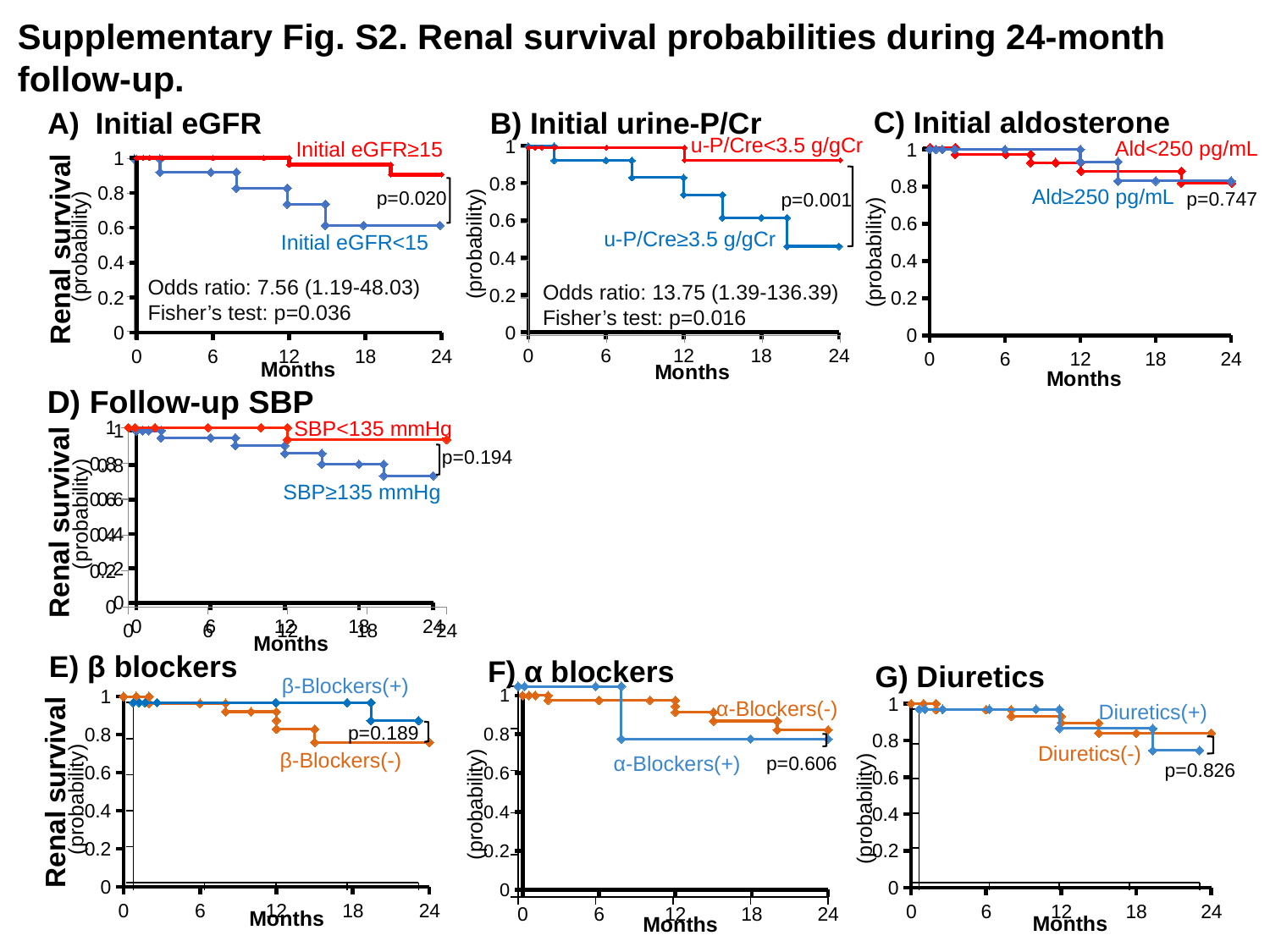

Supplementary Fig. S2. Renal survival probabilities during 24-month follow-up.

### Chart

| Category | 生存率 |
|---|---|

### Chart

| Category | 生存率 |
|---|---|
B) Initial urine-P/Cr
u-P/Cre<3.5 g/gCr

p=0.001
u-P/Cre≥3.5 g/gCr
(probability)
Odds ratio: 13.75 (1.39-136.39) Fisher’s test: p=0.016
C) Initial aldosterone

### Chart

| Category | 生存率 |
|---|---|
Ald<250 pg/mL

### Chart

| Category | 生存率 |
|---|---|
Ald≥250 pg/mL
p=0.747
(probability)
Initial eGFR

### Chart

| Category | 生存率 |
|---|---|

### Chart

| Category | 生存率 |
|---|---|
Initial eGFR≥15
Renal survival
Initial eGFR<15
(probability)
Odds ratio: 7.56 (1.19-48.03) Fisher’s test: p=0.036
Months
D) Follow-up SBP

### Chart

| Category | 生存率 |
|---|---|
SBP<135 mmHg

### Chart

| Category | 生存率 |
|---|---|
p=0.194

SBP≥135 mmHg
Renal survival
(probability)
Months
F) α blockers
E) β blockers
G) Diuretics
β-Blockers(+)

### Chart

| Category | 生存率 |
|---|---|

### Chart

| Category | 生存率 |
|---|---|
p=0.189

β-Blockers(-)
Months

### Chart

| Category | 生存率 |
|---|---|

### Chart

| Category | 生存率 |
|---|---|
α-Blockers(-)
α-Blockers(+)
p=0.606
Months

### Chart

| Category | 生存率 |
|---|---|
Diuretics(+)

### Chart

| Category | 生存率 |
|---|---|
Diuretics(-)

p=0.826
(probability)
Renal survival
(probability)
(probability)
Months